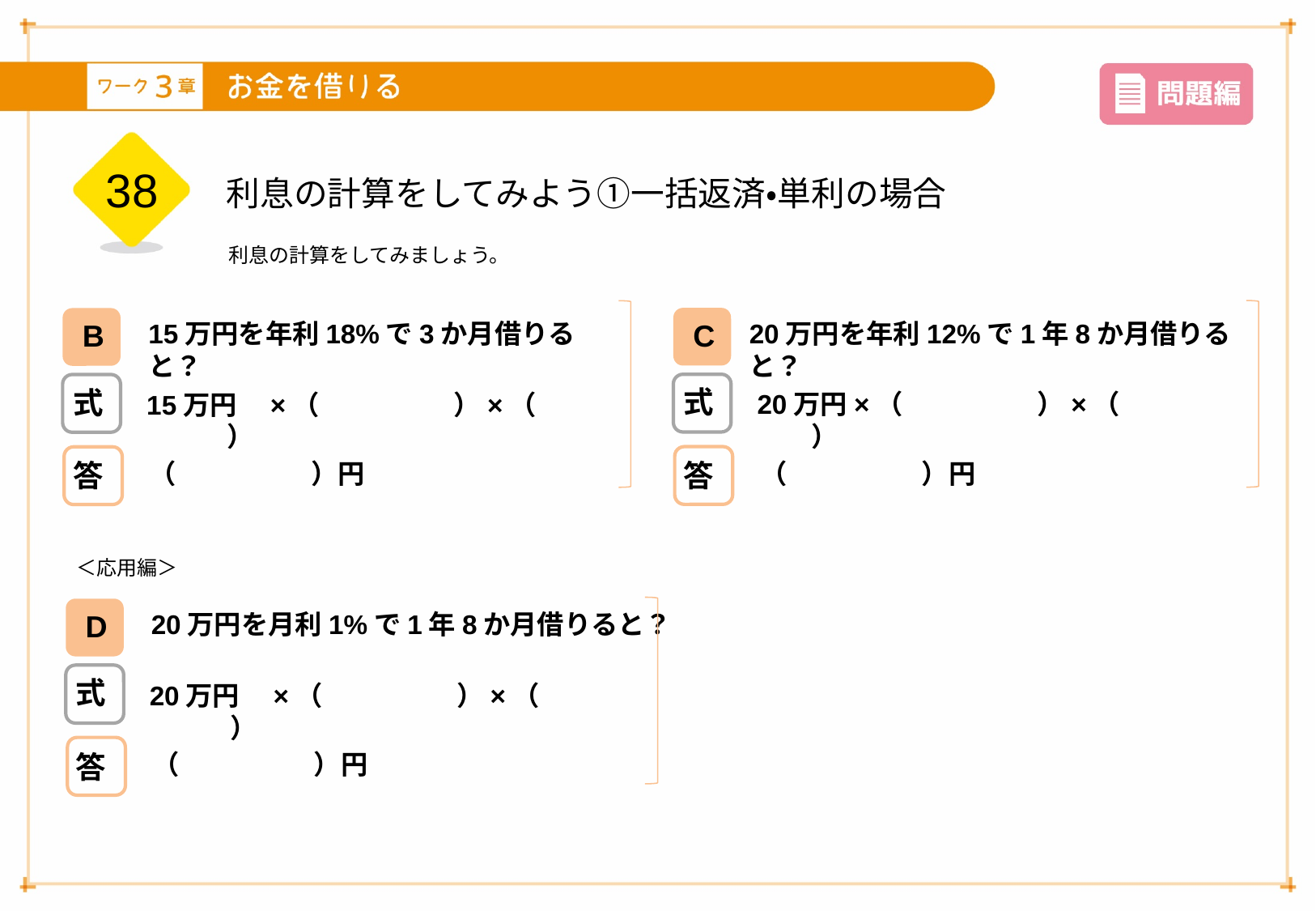

38
利息の計算をしてみよう①一括返済・単利の場合
利息の計算をしてみましょう。

C
20万円を年利12%で1年8か月借りると？
B
15万円を年利18%で3か月借りると？

式
式
20万円×（　　　　　）×（　　　　　）
15万円　×（　　　　　）×（　　　　　）

答
（　　　　　）円
答
（　　　　　）円
＜応用編＞

D
20万円を月利1%で1年8か月借りると？

式
20万円　×（　　　　　）×（　　　　　）

答
（　　　　　）円